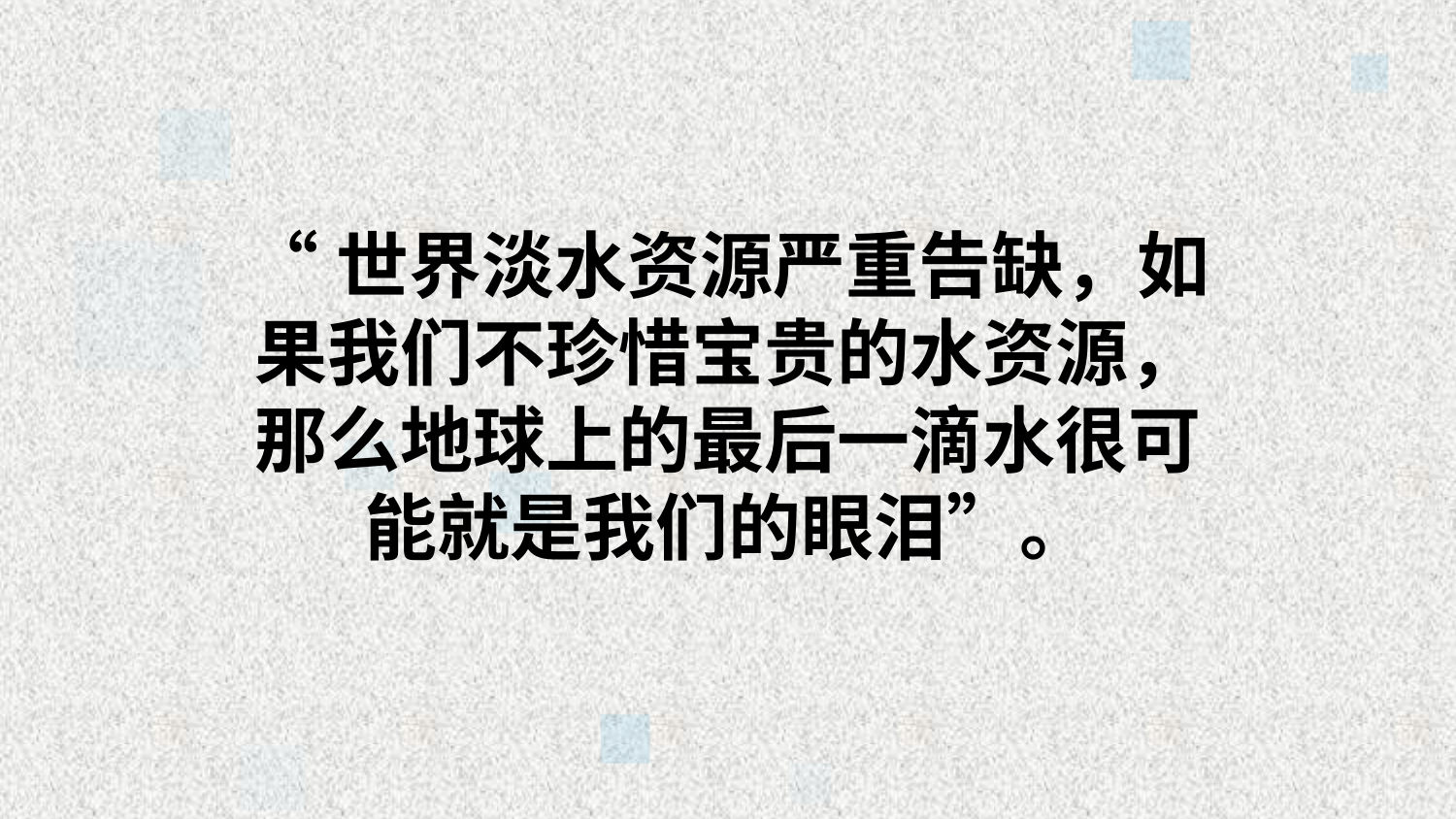

“世界淡水资源严重告缺，如果我们不珍惜宝贵的水资源，那么地球上的最后一滴水很可能就是我们的眼泪”。